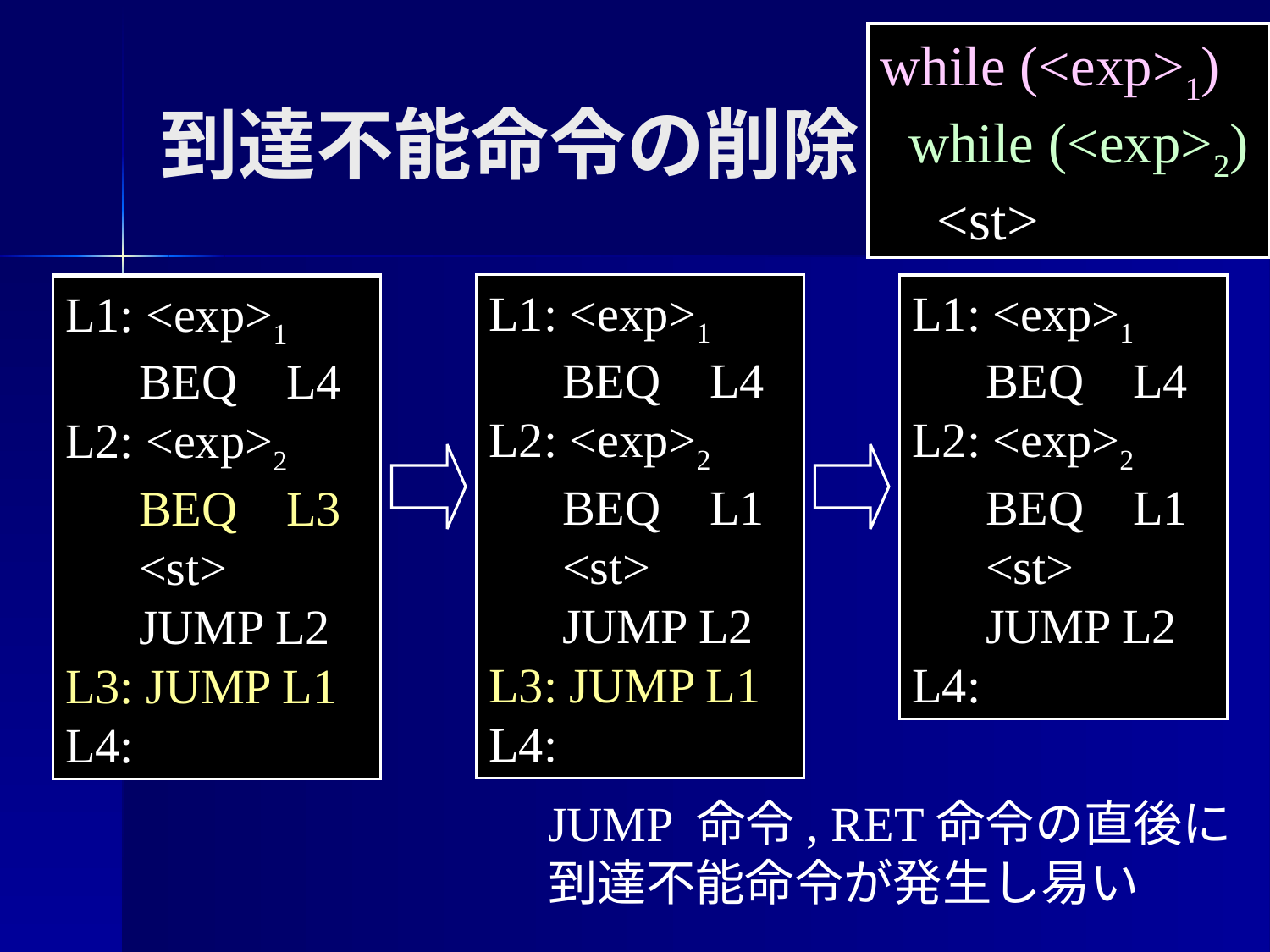

到達不能命令の削除
while (<exp>1)
  while (<exp>2)
    <st>
L1: <exp>1
      BEQ    L4
L2: <exp>2
      BEQ    L1
      <st>
      JUMP L2
L3: JUMP L1
L4:
L1: <exp>1
      BEQ    L4
L2: <exp>2
      BEQ    L3
      <st>
      JUMP L2
L3: JUMP L1
L4:
L1: <exp>1
      BEQ    L4
L2: <exp>2
      BEQ    L1
      <st>
      JUMP L2
L3: JUMP L1
L4:

L1: <exp>1
      BEQ    L4
L2: <exp>2
      BEQ    L1
      <st>
      JUMP L2
L4:

L1: <exp>1
      BEQ    L4
L2: <exp>2
      BEQ    L3
      <st>
      JUMP L2
L3: JUMP L1
L4:
JUMP 命令, RET命令の直後に
到達不能命令が発生し易い